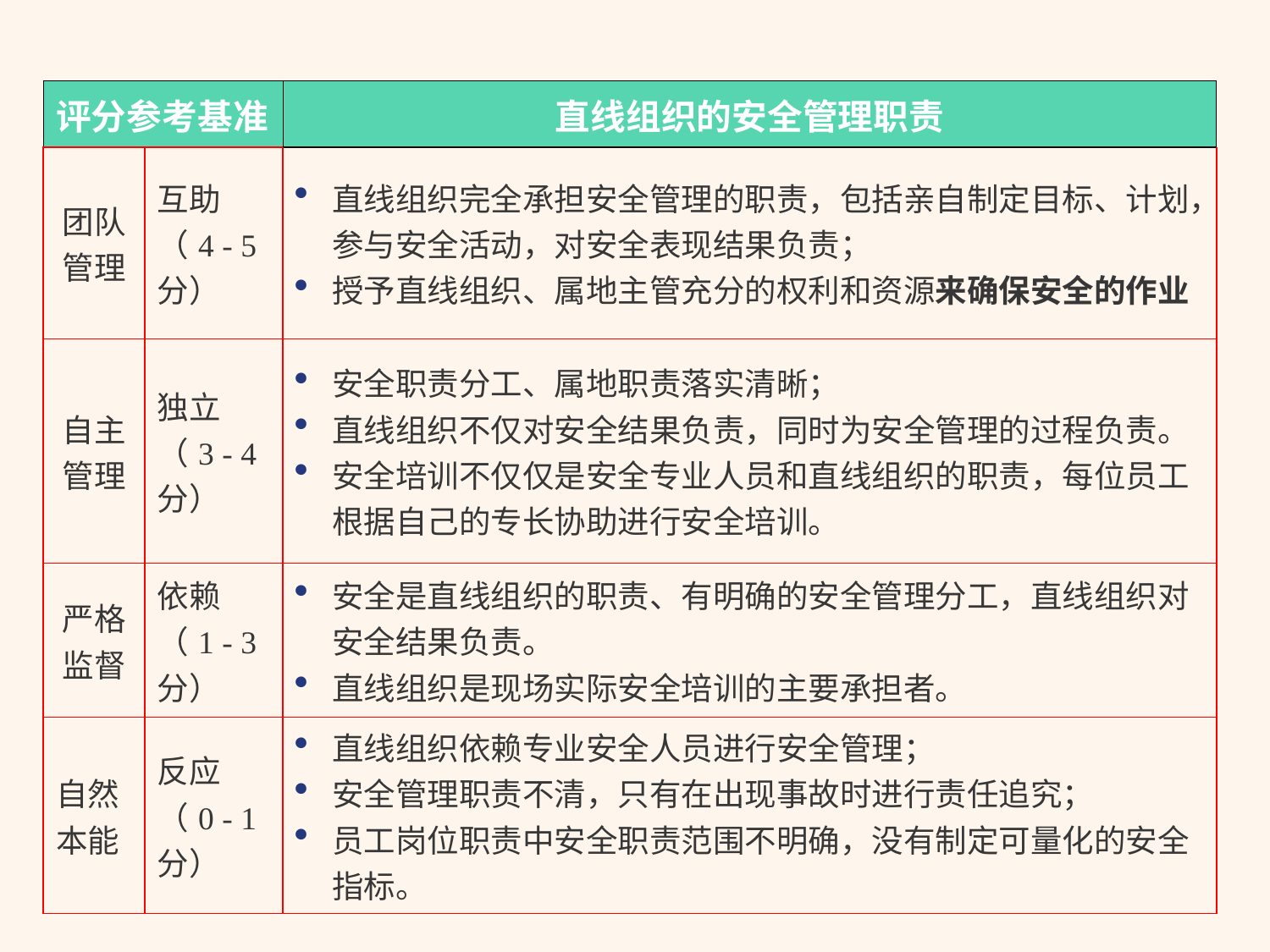

| 评分参考基准 |  | 直线组织的安全管理职责 |
| --- | --- | --- |
| 团队管理 | 互助（4 - 5分） | 直线组织完全承担安全管理的职责，包括亲自制定目标、计划，参与安全活动，对安全表现结果负责； 授予直线组织、属地主管充分的权利和资源来确保安全的作业 |
| 自主管理 | 独立（3 - 4分） | 安全职责分工、属地职责落实清晰； 直线组织不仅对安全结果负责，同时为安全管理的过程负责。 安全培训不仅仅是安全专业人员和直线组织的职责，每位员工根据自己的专长协助进行安全培训。 |
| 严格监督 | 依赖（1 - 3分） | 安全是直线组织的职责、有明确的安全管理分工，直线组织对安全结果负责。 直线组织是现场实际安全培训的主要承担者。 |
| 自然本能 | 反应（0 - 1分） | 直线组织依赖专业安全人员进行安全管理； 安全管理职责不清，只有在出现事故时进行责任追究； 员工岗位职责中安全职责范围不明确，没有制定可量化的安全指标。 |